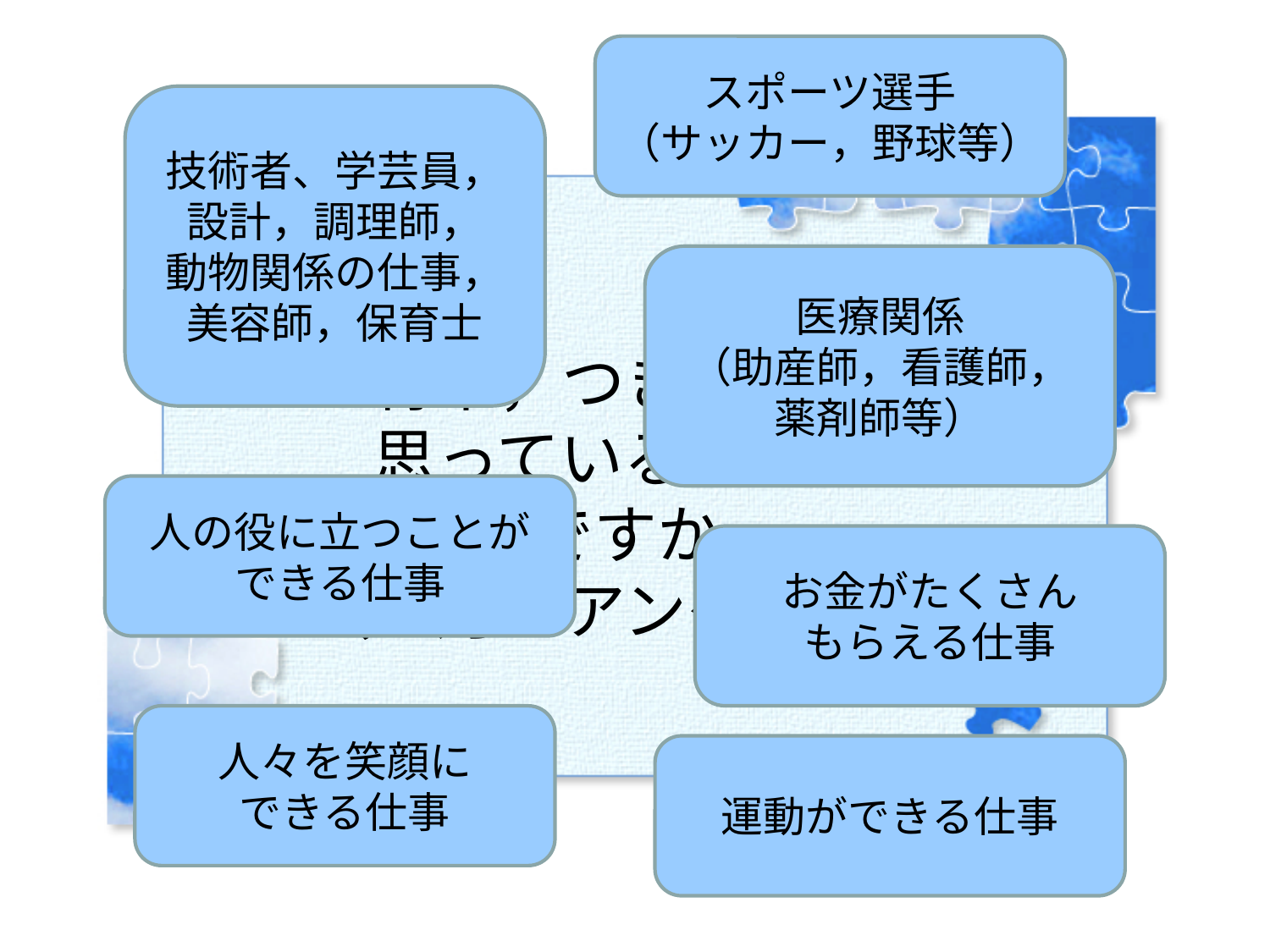

スポーツ選手
（サッカー，野球等）
技術者、学芸員，
設計，調理師，
動物関係の仕事，美容師，保育士
医療関係
（助産師，看護師，薬剤師等）
将来，つきたいと
思っている仕事は
何ですか。
（４月のアンケート）
人の役に立つことが
できる仕事
お金がたくさん
もらえる仕事
人々を笑顔に
できる仕事
運動ができる仕事